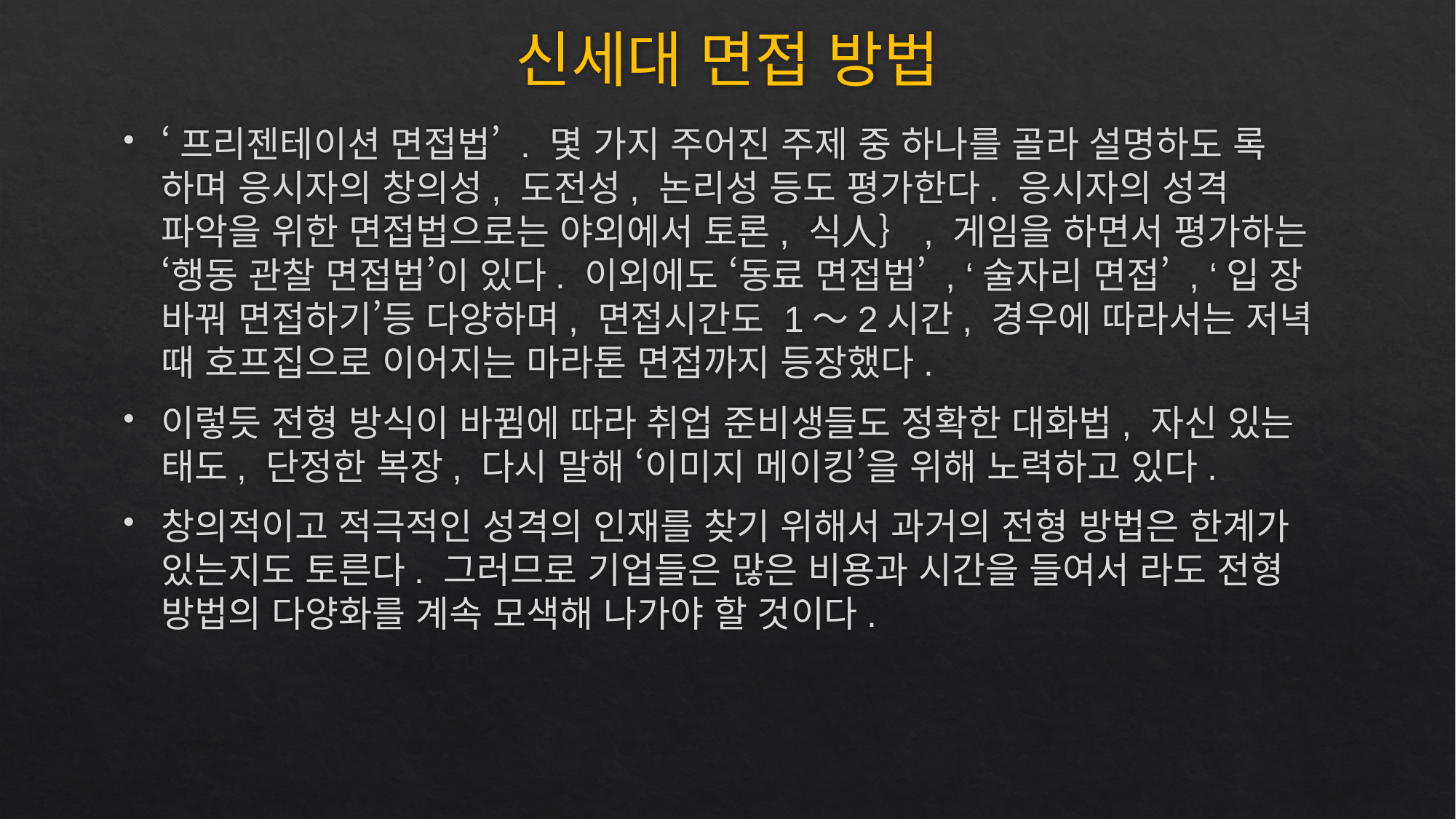

신세대 면접 방법
‘프리젠테이션 면접법’ . 몇 가지 주어진 주제 중 하나를 골라 설명하도 록 하며 응시자의 창의성, 도전성, 논리성 등도 평가한다. 응시자의 성격 파악을 위한 면접법으로는 야외에서 토론, 식人｝, 게임을 하면서 평가하는 ‘행동 관찰 면접법’이 있다. 이외에도 ‘동료 면접법’ , ‘술자리 면접’ , ‘입 장 바꿔 면접하기’등 다양하며, 면접시간도 1〜2시간, 경우에 따라서는 저녁 때 호프집으로 이어지는 마라톤 면접까지 등장했다.
이렇듯 전형 방식이 바뀜에 따라 취업 준비생들도 정확한 대화법, 자신 있는 태도, 단정한 복장, 다시 말해 ‘이미지 메이킹’을 위해 노력하고 있다.
창의적이고 적극적인 성격의 인재를 찾기 위해서 과거의 전형 방법은 한계가 있는지도 토른다. 그러므로 기업들은 많은 비용과 시간을 들여서 라도 전형 방법의 다양화를 계속 모색해 나가야 할 것이다.